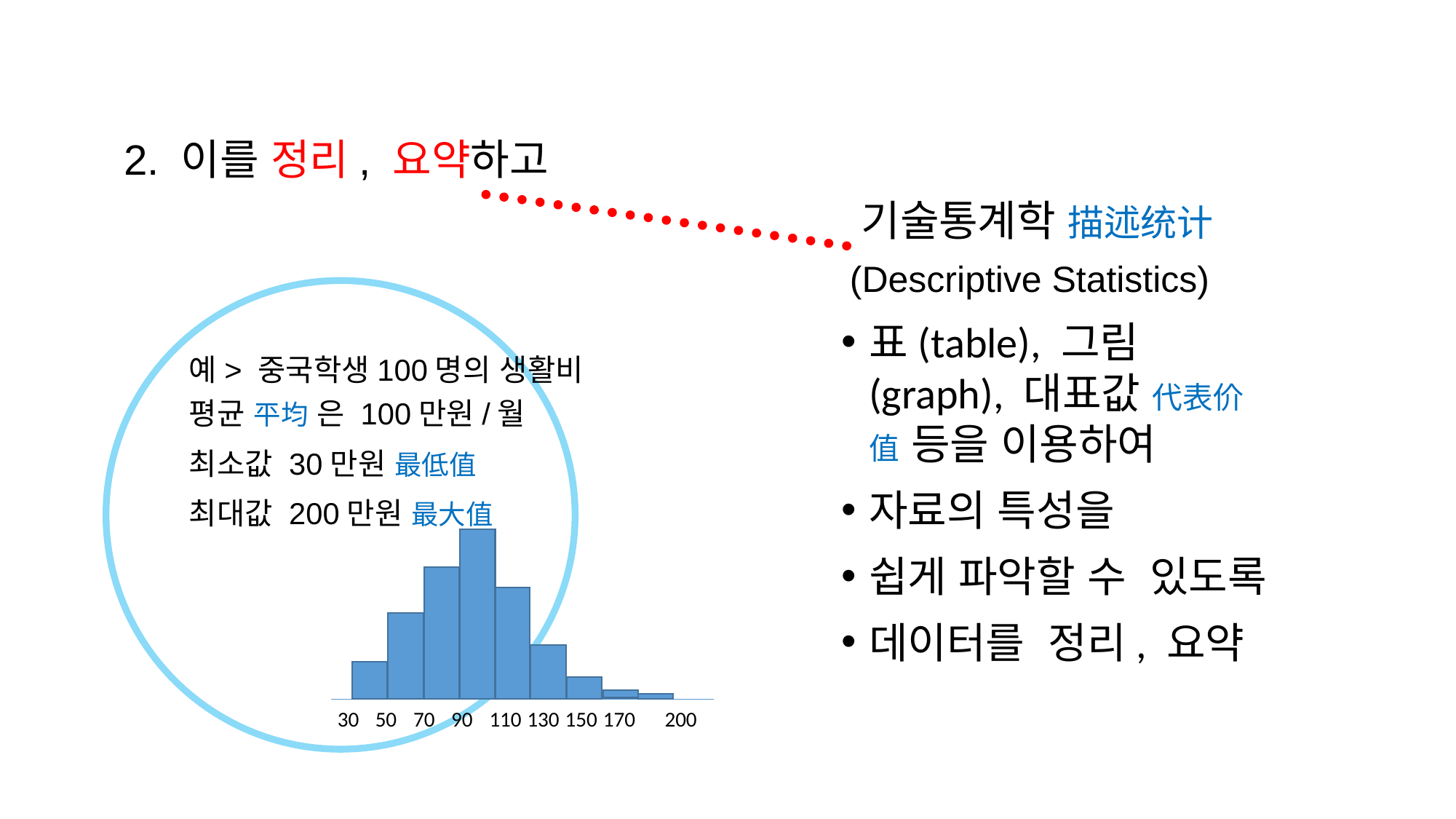

2. 이를 정리, 요약하고

 기술통계학 描述统计
 (Descriptive Statistics)
표(table), 그림(graph), 대표값 代表价值 등을 이용하여
자료의 특성을
쉽게 파악할 수  있도록
데이터를  정리, 요약

예> 중국학생100명의 생활비 평균 平均 은 100만원/월
최소값 30만원 最低值
최대값 200만원 最大值

30
50
70
90
110
130
150
170
200